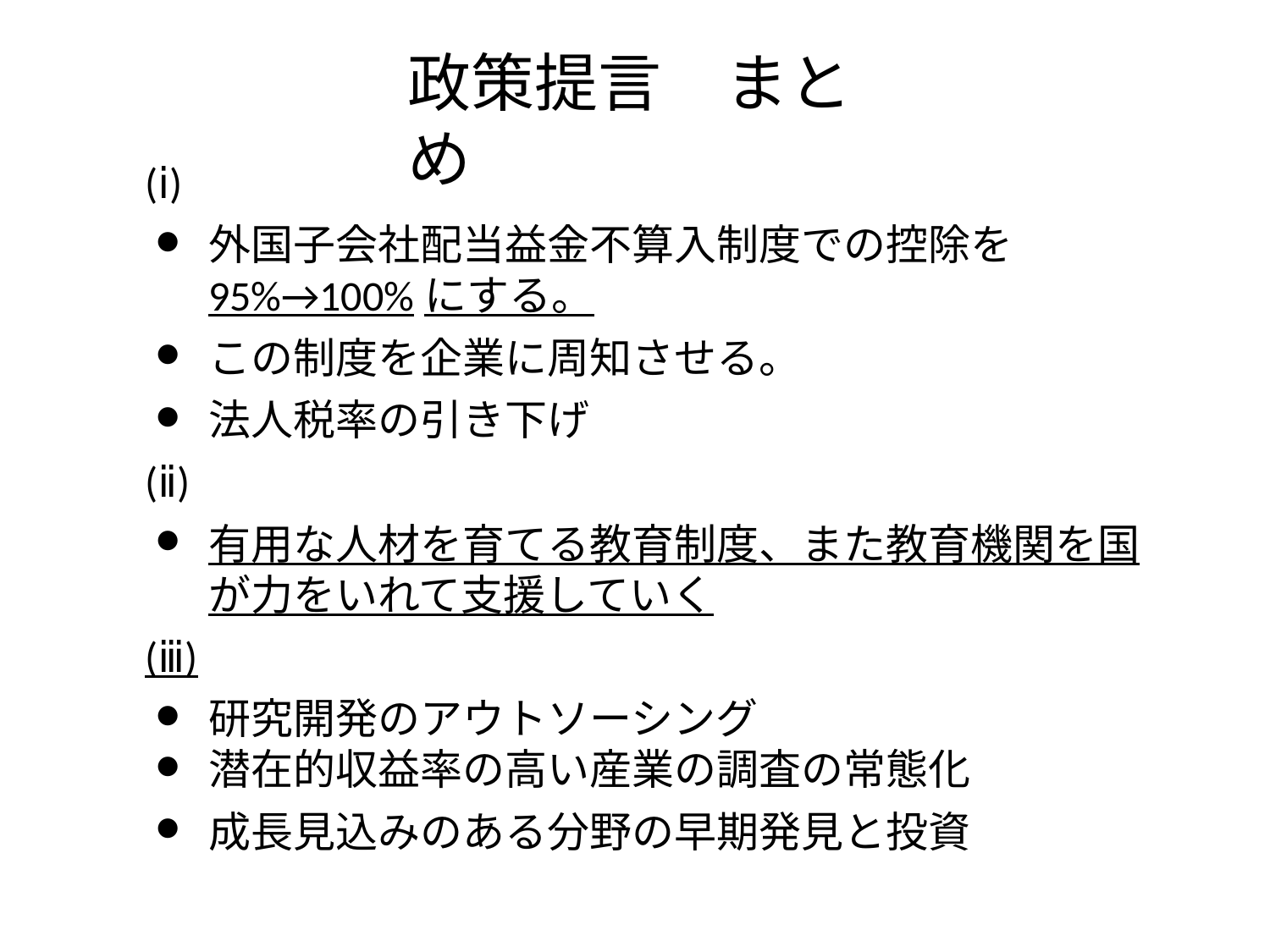

政策提言　まとめ
(ⅰ)
外国子会社配当益金不算入制度での控除を95%→100%にする。
この制度を企業に周知させる。
法人税率の引き下げ
(ⅱ)
有用な人材を育てる教育制度、また教育機関を国が力をいれて支援していく
(ⅲ)
研究開発のアウトソーシング
潜在的収益率の高い産業の調査の常態化
成長見込みのある分野の早期発見と投資